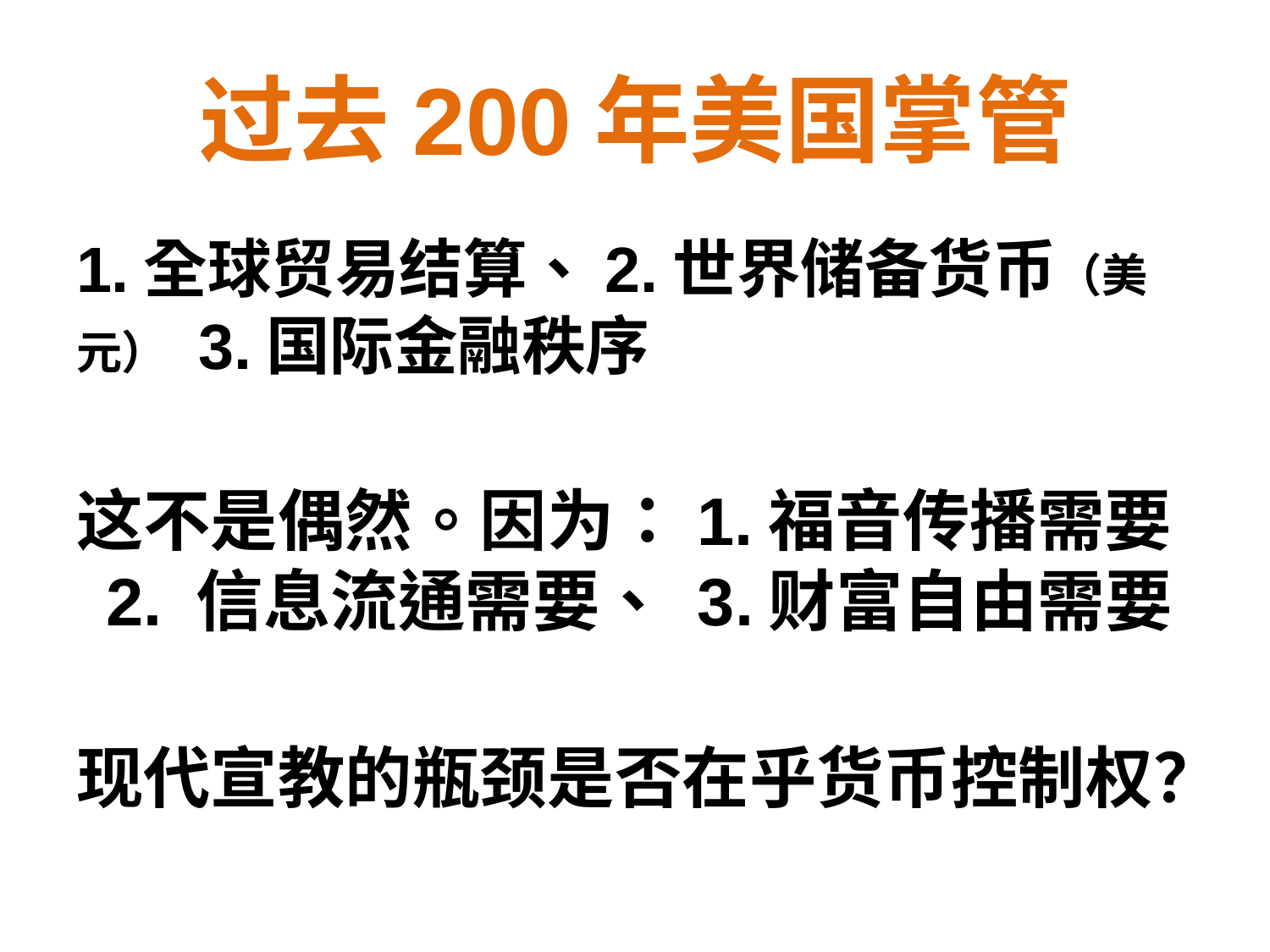

# 过去200年美国掌管
1.全球贸易结算、2.世界储备货币（美元）  3.国际金融秩序

这不是偶然。因为：1.福音传播需要   2. 信息流通需要、 3.财富自由需要

现代宣教的瓶颈是否在乎货币控制权？